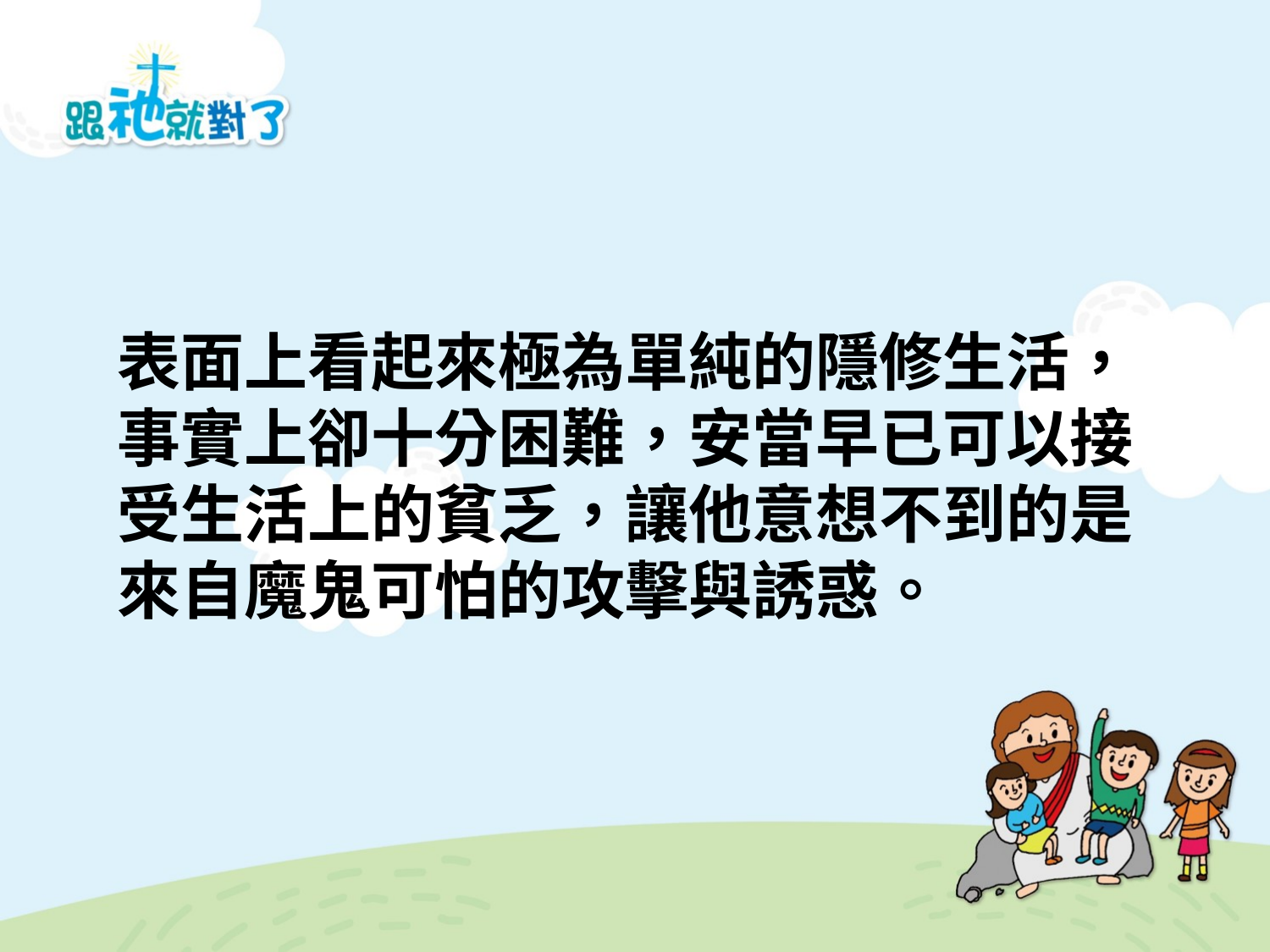

表面上看起來極為單純的隱修生活，事實上卻十分困難，安當早已可以接受生活上的貧乏，讓他意想不到的是來自魔鬼可怕的攻擊與誘惑。